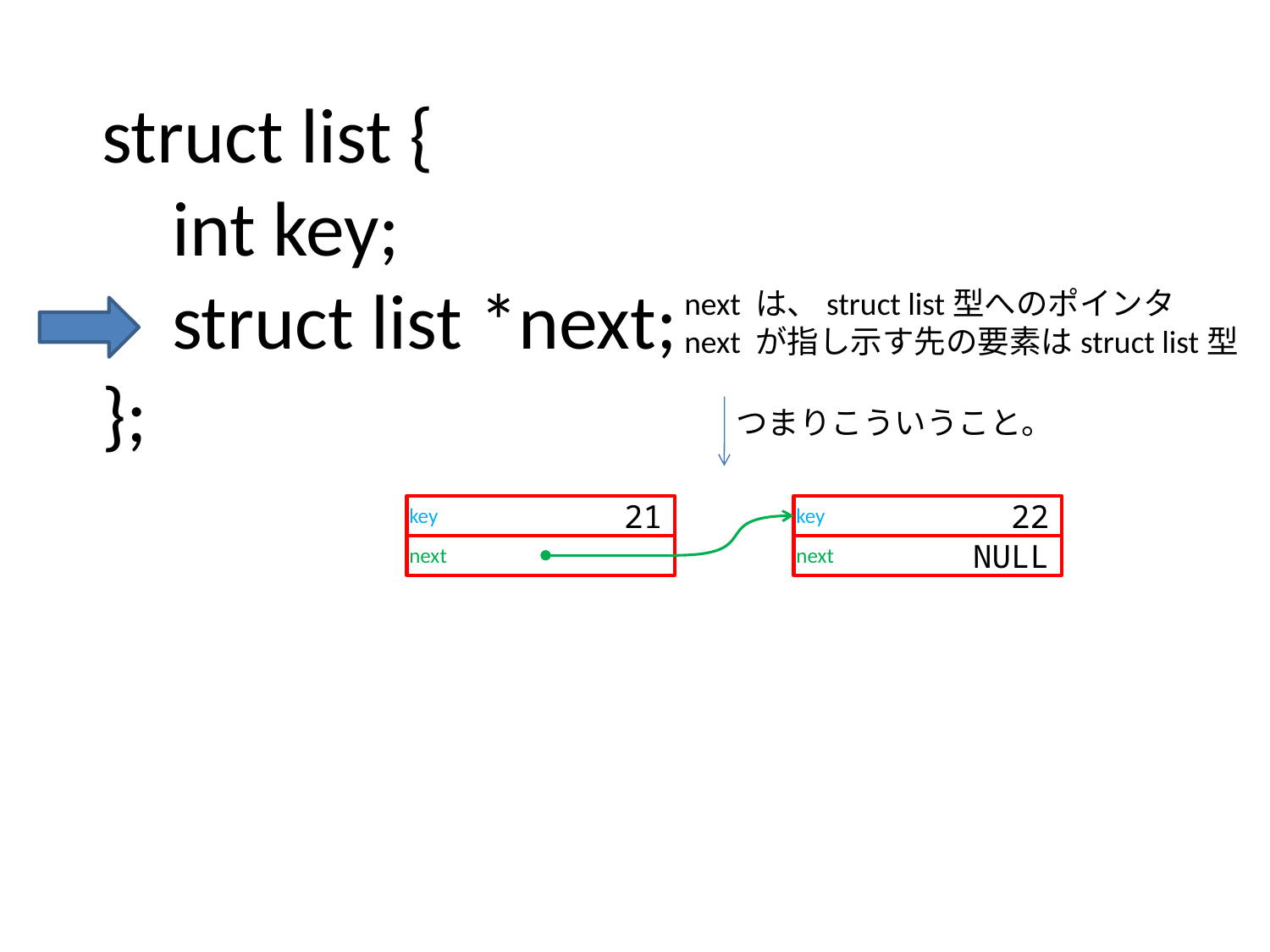

struct list {
    int key;
    struct list *next;
};
next は、struct list型へのポインタ
next が指し示す先の要素はstruct list型

つまりこういうこと。
key
21
key
22
next

next
NULL